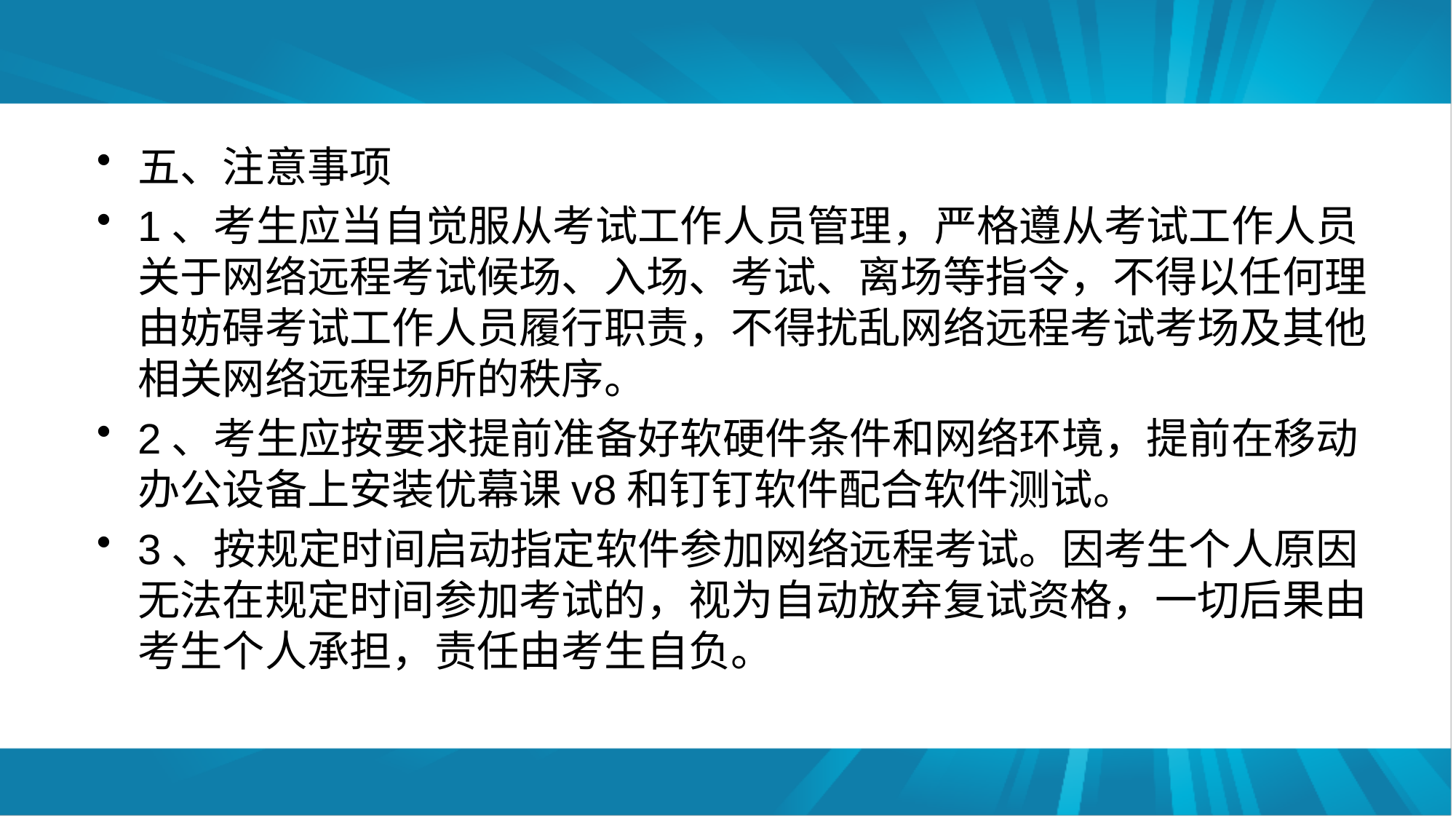

#
五、注意事项
1、考生应当自觉服从考试工作人员管理，严格遵从考试工作人员关于网络远程考试候场、入场、考试、离场等指令，不得以任何理由妨碍考试工作人员履行职责，不得扰乱网络远程考试考场及其他相关网络远程场所的秩序。
2、考生应按要求提前准备好软硬件条件和网络环境，提前在移动办公设备上安装优幕课v8和钉钉软件配合软件测试。
3、按规定时间启动指定软件参加网络远程考试。因考生个人原因无法在规定时间参加考试的，视为自动放弃复试资格，一切后果由考生个人承担，责任由考生自负。